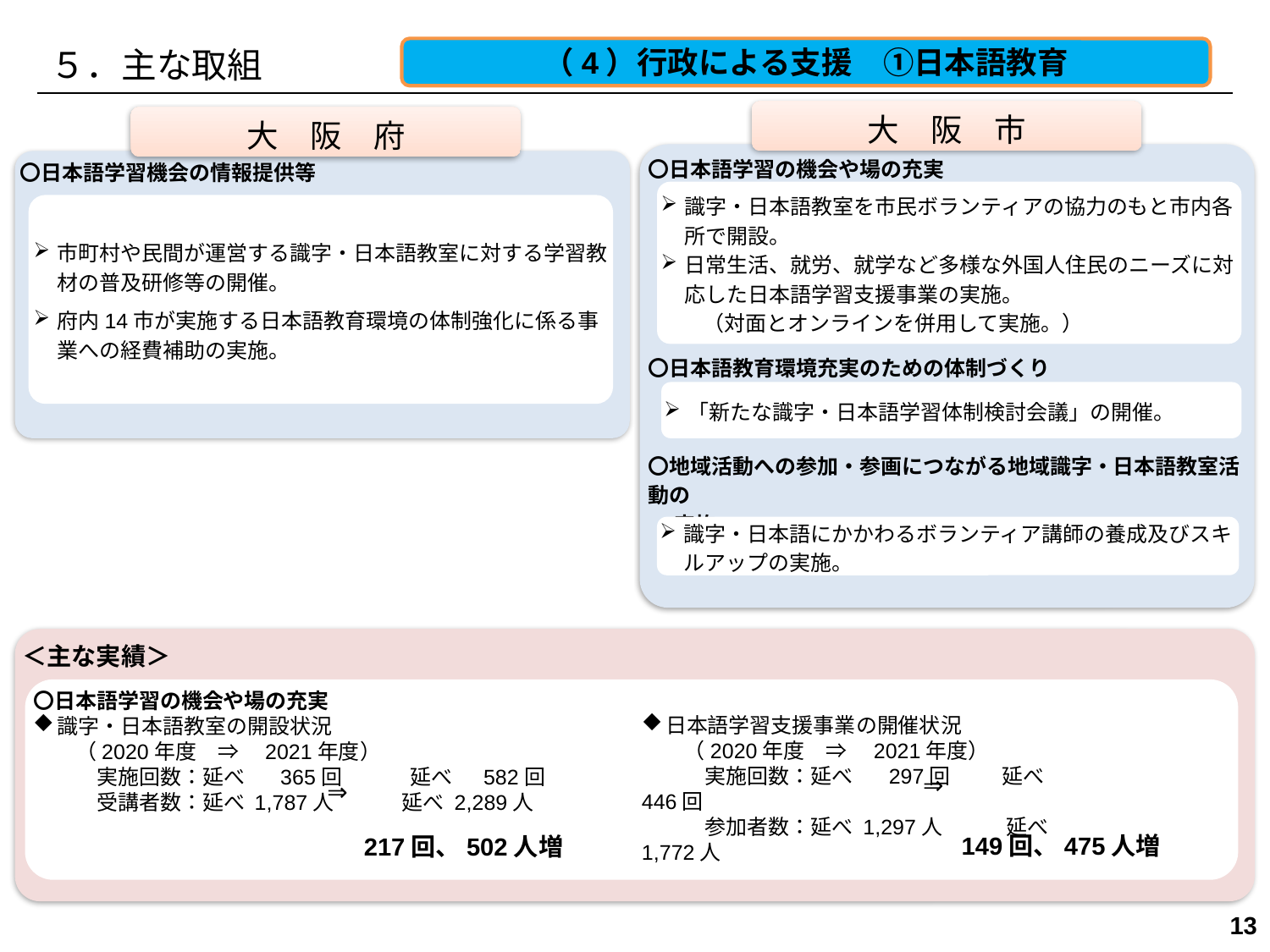

５．主な取組
（4）行政による支援　①日本語教育
大　阪　市
大　阪　府
〇日本語学習の機会や場の充実

〇日本語教育環境充実のための体制づくり

〇地域活動への参加・参画につながる地域識字・日本語教室活動の
　 実施

〇日本語学習機会の情報提供等

識字・日本語教室を市民ボランティアの協力のもと市内各所で開設。
日常生活、就労、就学など多様な外国人住民のニーズに対応した日本語学習支援事業の実施。
　　（対面とオンラインを併用して実施。）
市町村や民間が運営する識字・日本語教室に対する学習教材の普及研修等の開催。

府内14市が実施する日本語教育環境の体制強化に係る事業への経費補助の実施。
「新たな識字・日本語学習体制検討会議」の開催。
識字・日本語にかかわるボランティア講師の養成及びスキルアップの実施。
＜主な実績＞
〇日本語学習の機会や場の充実
識字・日本語教室の開設状況
　　（2020年度　⇒　2021年度）
　　　実施回数：延べ　  365回　　 　延べ　 582回
　　　受講者数：延べ 1,787人　　　 延べ 2,289人
日本語学習支援事業の開催状況
　　（2020年度　⇒　2021年度）
　　　実施回数：延べ　  297回　  　延べ　 446回
　　　参加者数：延べ 1,297人　　　延べ 1,772人
⇒
⇒
149回、475人増
217回、502人増
13